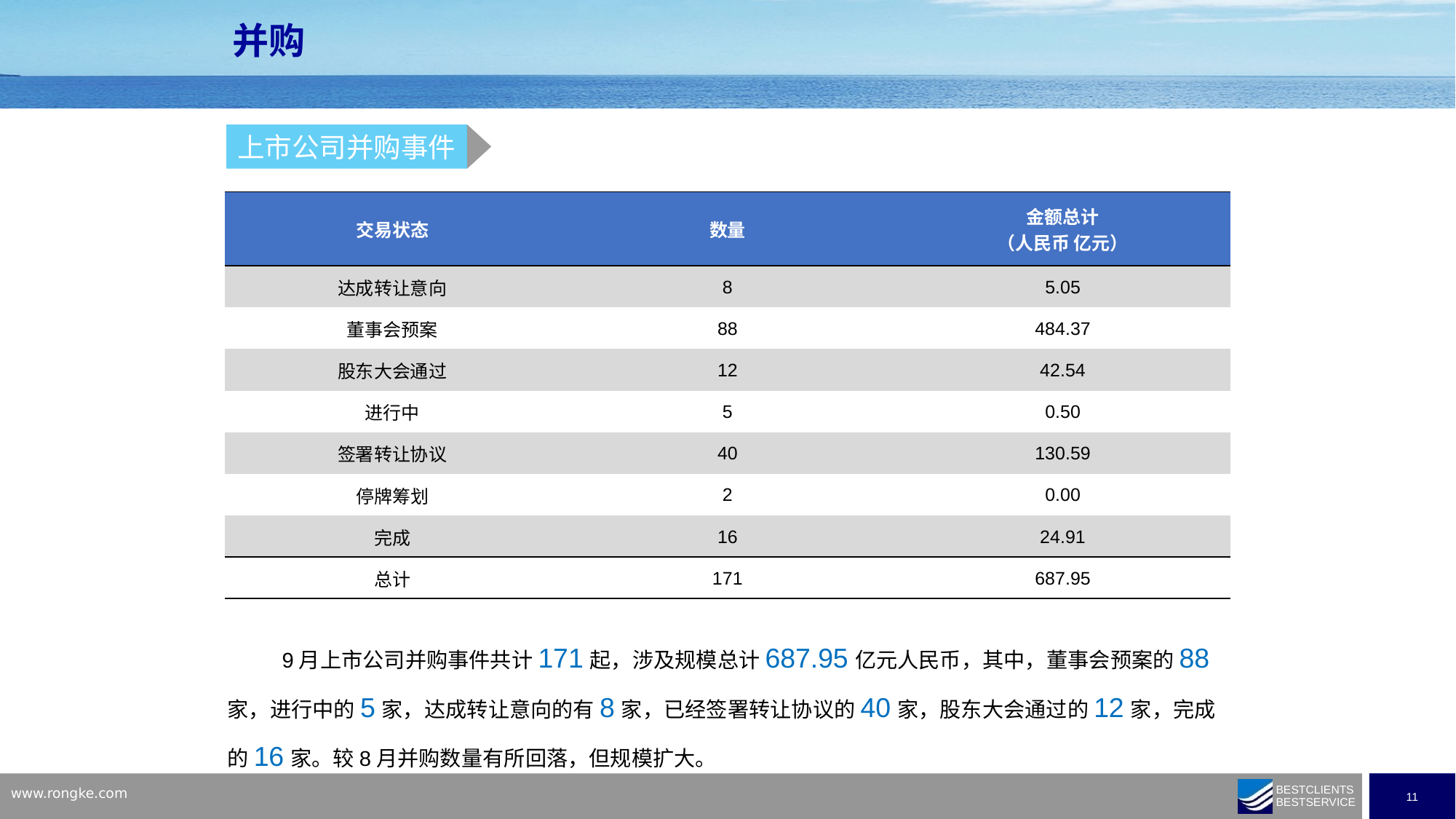

并购
上市公司并购事件

| 交易状态 | 数量 | 金额总计 （人民币 亿元） |
| --- | --- | --- |
| 达成转让意向 | 8 | 5.05 |
| 董事会预案 | 88 | 484.37 |
| 股东大会通过 | 12 | 42.54 |
| 进行中 | 5 | 0.50 |
| 签署转让协议 | 40 | 130.59 |
| 停牌筹划 | 2 | 0.00 |
| 完成 | 16 | 24.91 |
| 总计 | 171 | 687.95 |
9月上市公司并购事件共计171起，涉及规模总计687.95亿元人民币，其中，董事会预案的88家，进行中的5家，达成转让意向的有8家，已经签署转让协议的40家，股东大会通过的12家，完成的16家。较8月并购数量有所回落，但规模扩大。